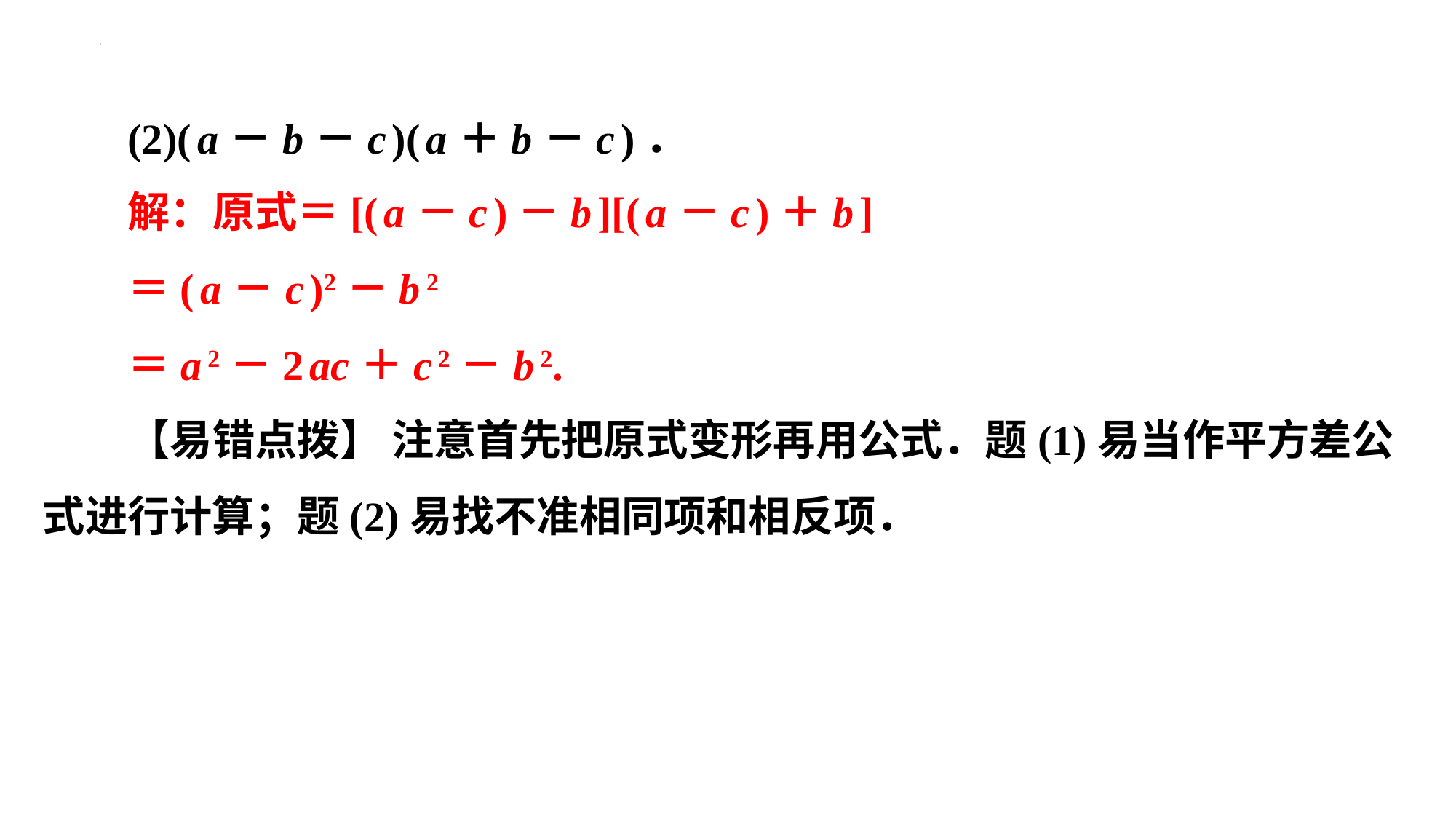

(2)( a － b － c )( a ＋ b － c )．
解：原式＝[( a － c )－ b ][( a － c )＋ b ]
＝( a － c )2－ b 2
＝ a 2－2 ac ＋ c 2－ b 2.
【易错点拨】 注意首先把原式变形再用公式．题(1)易当作平方差公
式进行计算；题(2)易找不准相同项和相反项．